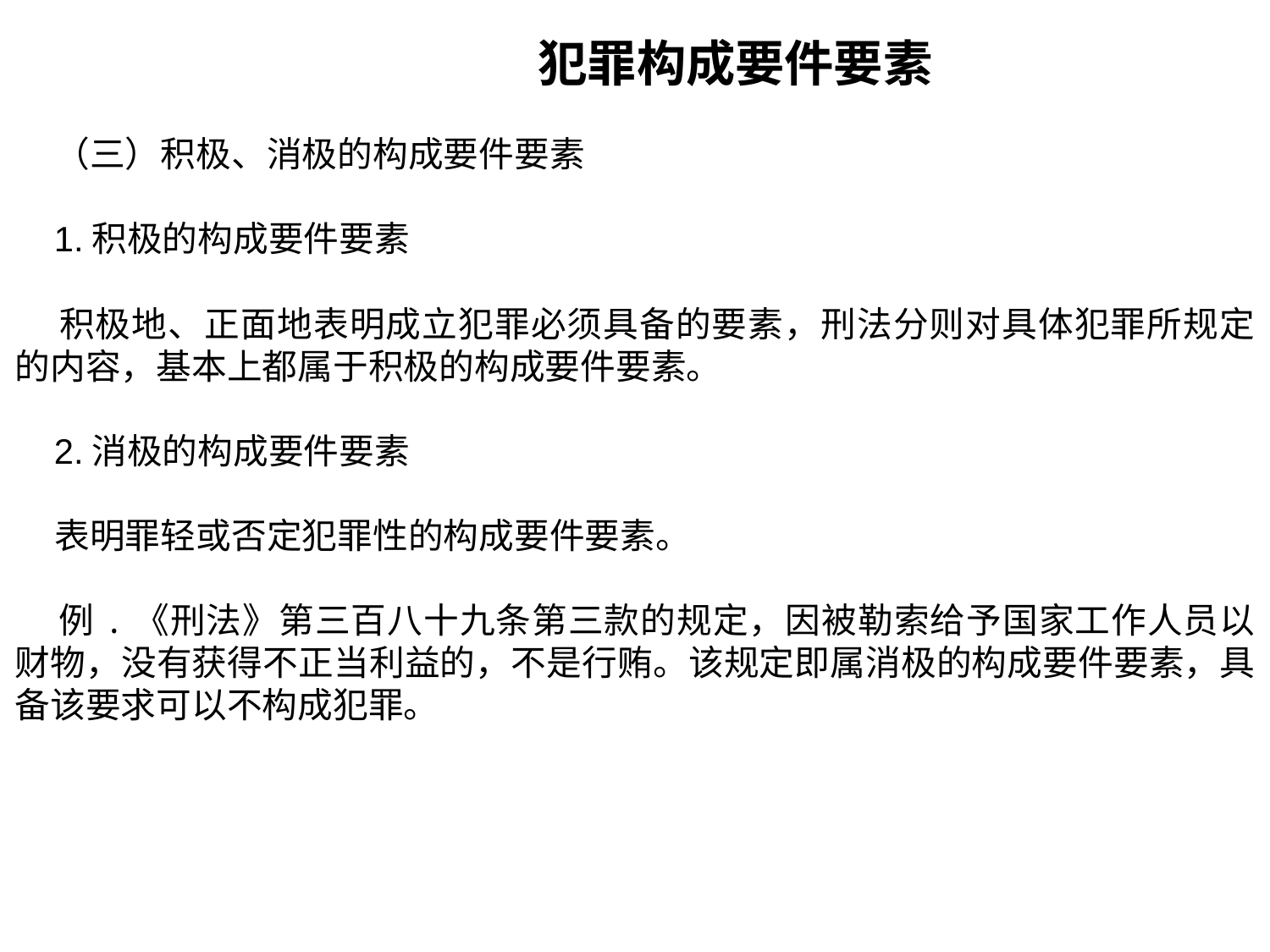

犯罪构成要件要素
    （三）积极、消极的构成要件要素

    1.积极的构成要件要素

    积极地、正面地表明成立犯罪必须具备的要素，刑法分则对具体犯罪所规定的内容，基本上都属于积极的构成要件要素。

    2.消极的构成要件要素

    表明罪轻或否定犯罪性的构成要件要素。

    例.《刑法》第三百八十九条第三款的规定，因被勒索给予国家工作人员以财物，没有获得不正当利益的，不是行贿。该规定即属消极的构成要件要素，具备该要求可以不构成犯罪。